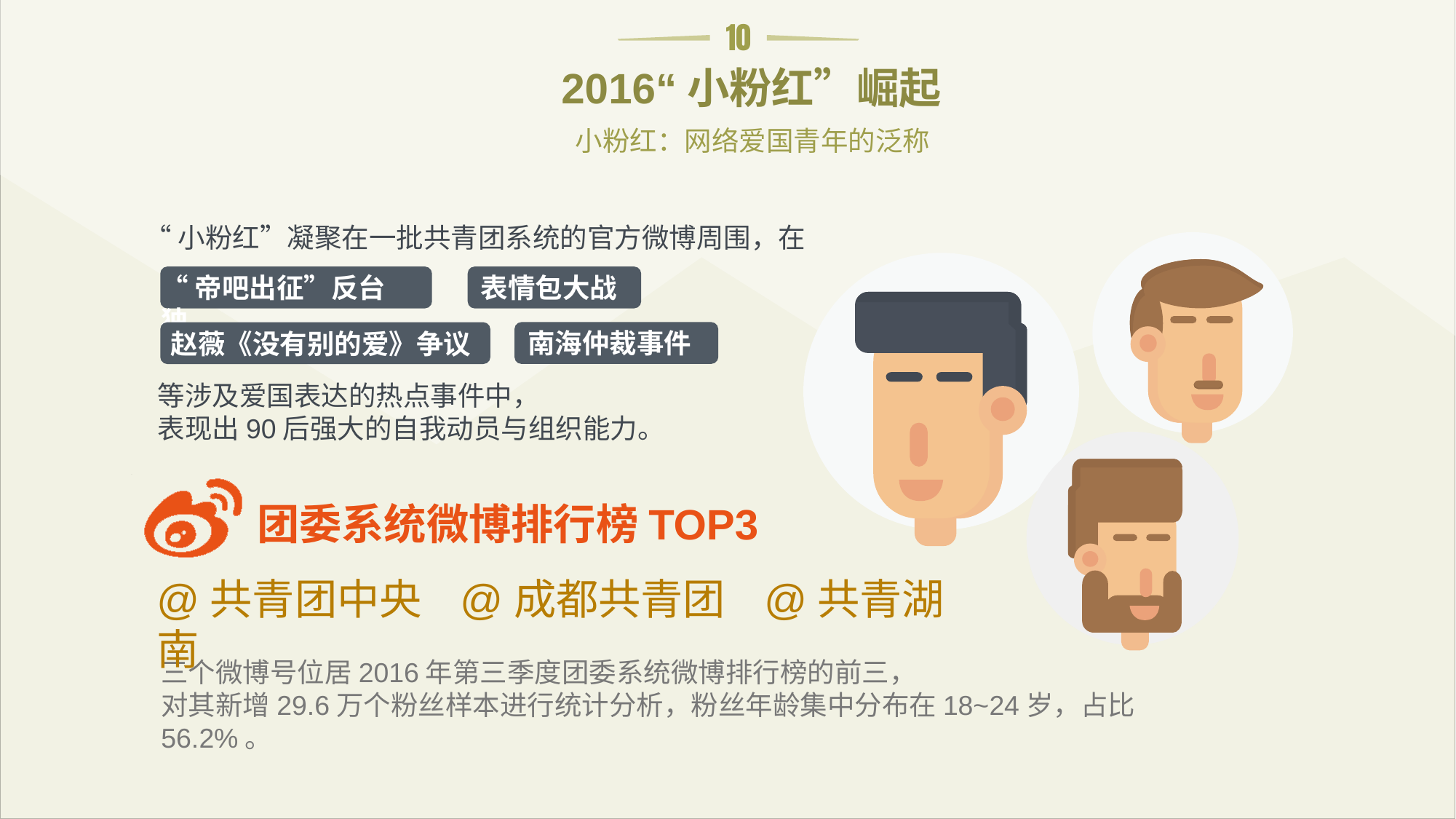

10

2016“小粉红”崛起
小粉红：网络爱国青年的泛称
“小粉红”凝聚在一批共青团系统的官方微博周围，在

“帝吧出征”反台独
表情包大战

南海仲裁事件
赵薇《没有别的爱》争议

等涉及爱国表达的热点事件中，
表现出90后强大的自我动员与组织能力。

团委系统微博排行榜TOP3
@共青团中央   @成都共青团   @共青湖南
三个微博号位居2016年第三季度团委系统微博排行榜的前三，
对其新增29.6万个粉丝样本进行统计分析，粉丝年龄集中分布在18~24岁，占比56.2%。